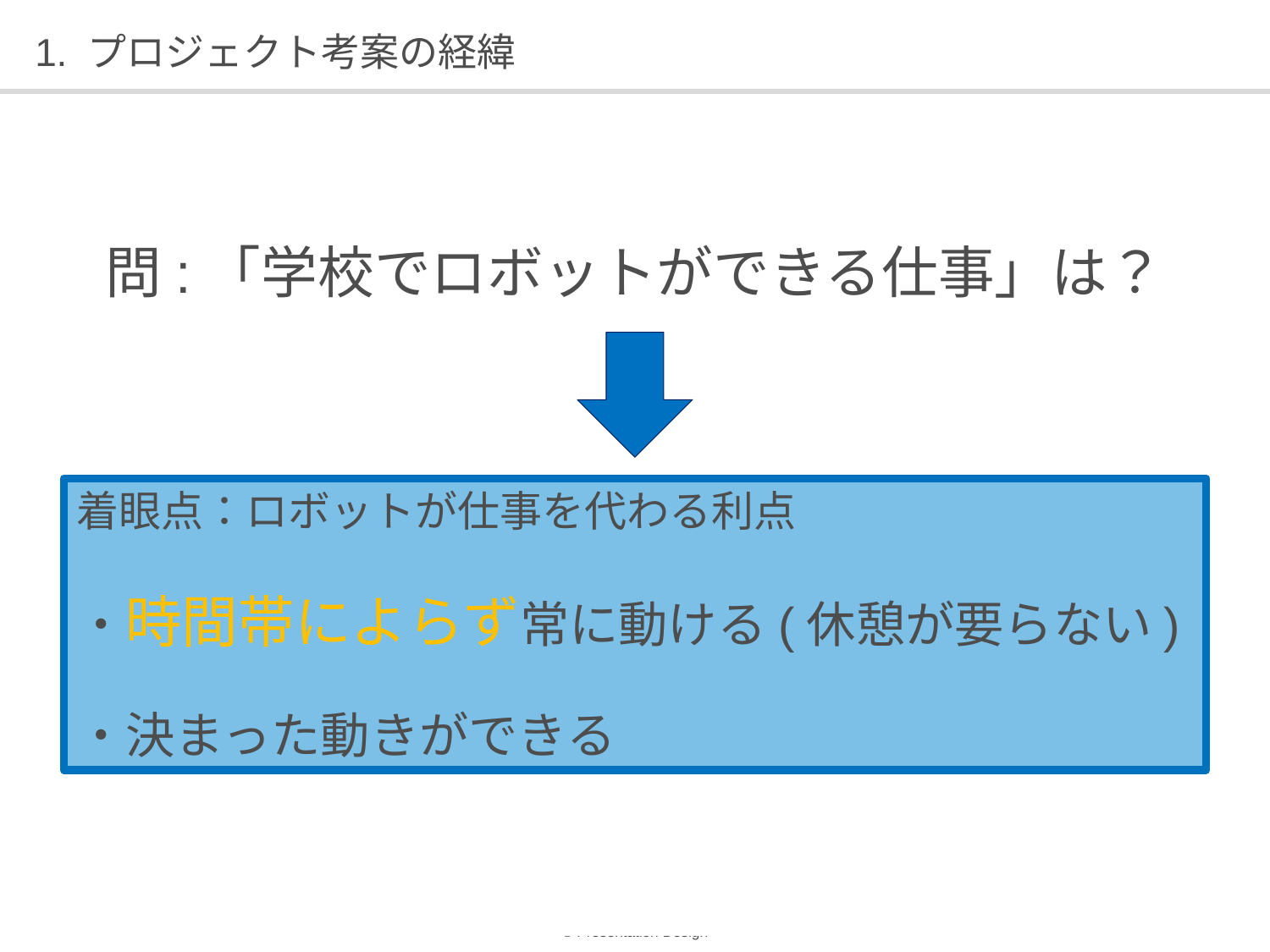

# 1. プロジェクト考案の経緯
問:「学校でロボットができる仕事」は？

着眼点：ロボットが仕事を代わる利点

・時間帯によらず常に動ける(休憩が要らない)

・決まった動きができる